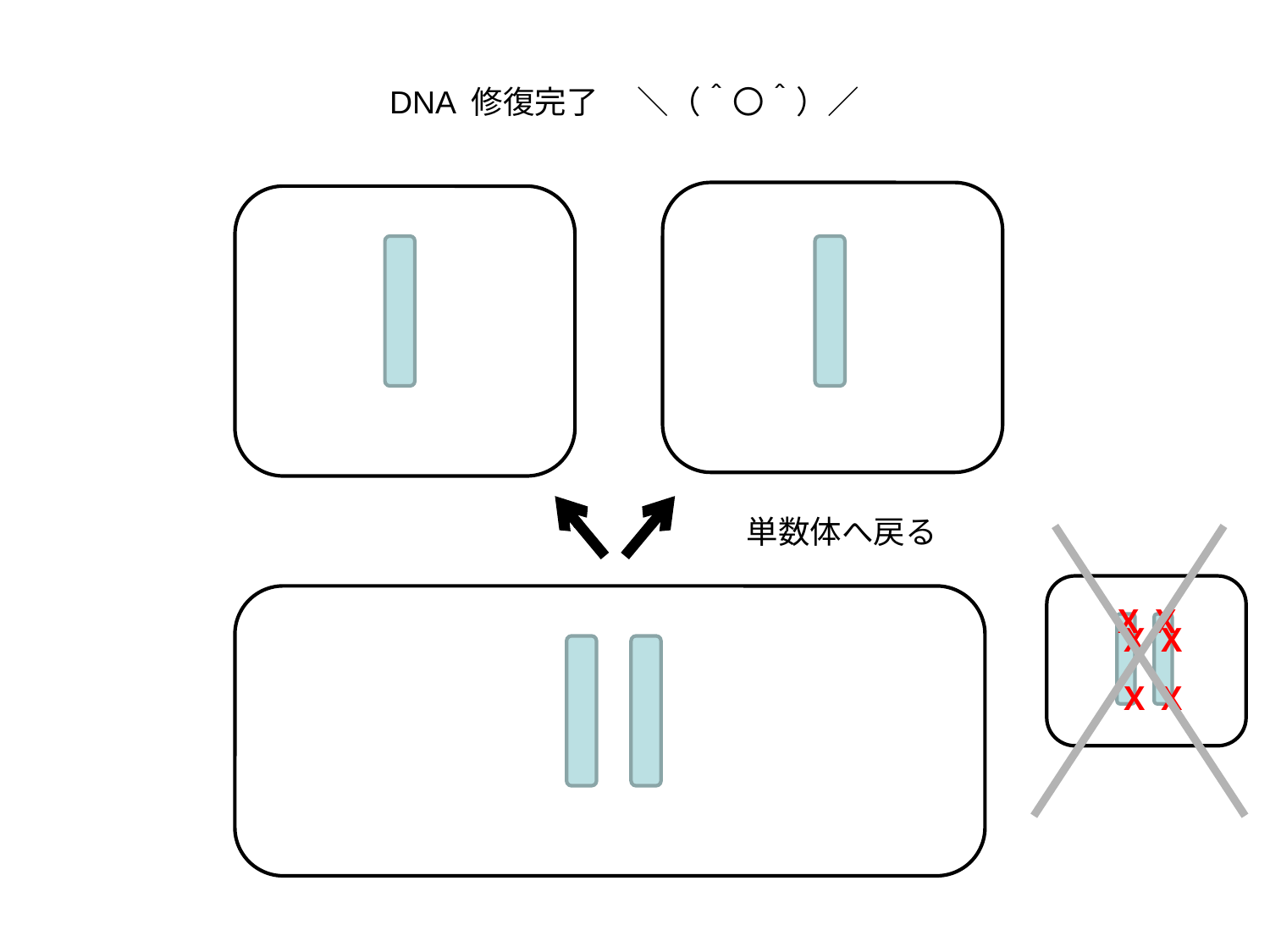

DNA 修復完了　 ＼（＾〇＾）／

単数体へ戻る

Ｘ
Ｘ

Ｘ
Ｘ
Ｘ

Ｘ